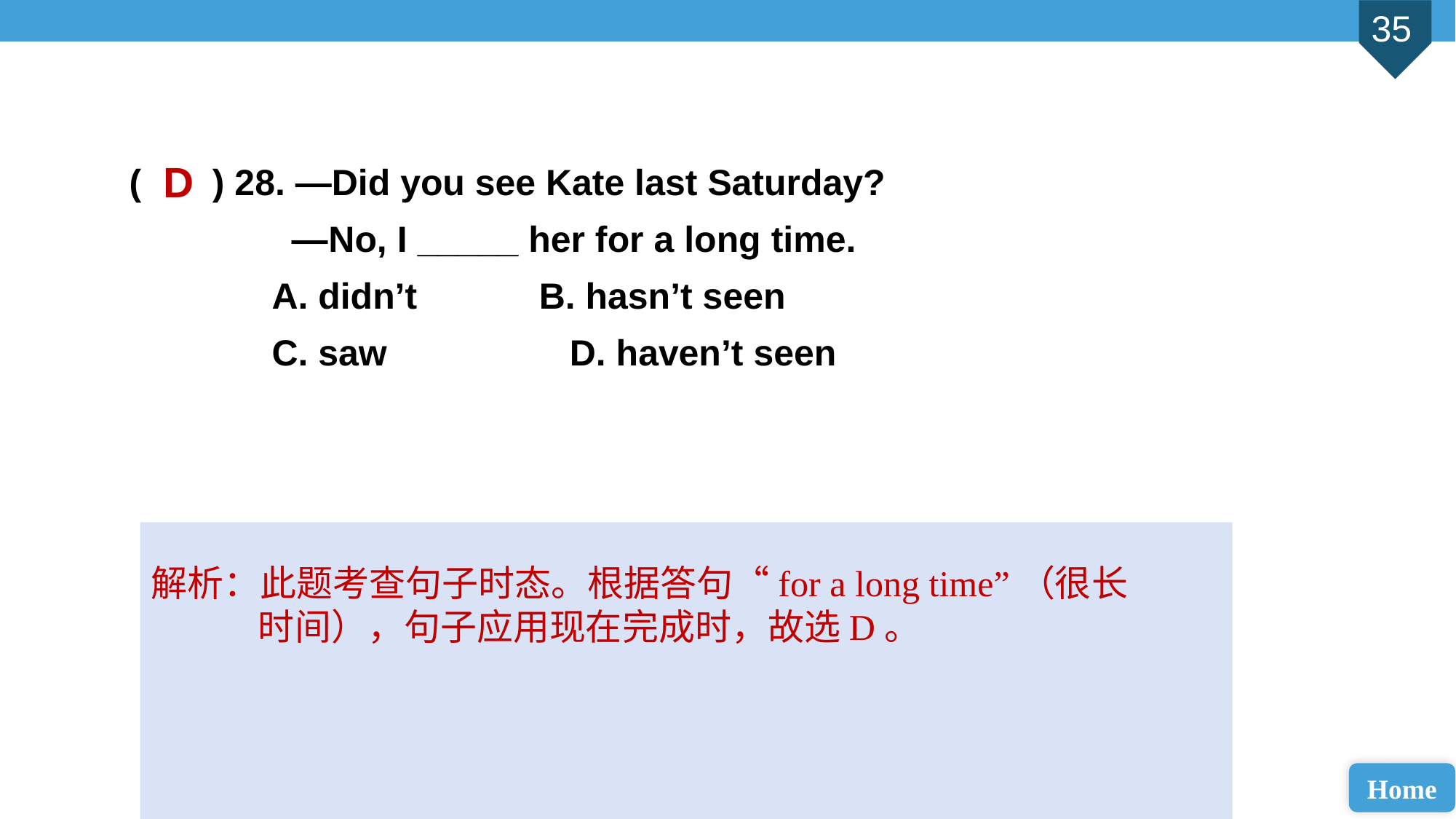

(       ) 28. —Did you see Kate last Saturday?
                —No, I _____ her for a long time.
              A. didn’t            B. hasn’t seen
              C. saw                  D. haven’t seen
D

解析：此题考查句子时态。根据答句“for a long time”（很长时间），句子应用现在完成时，故选D。